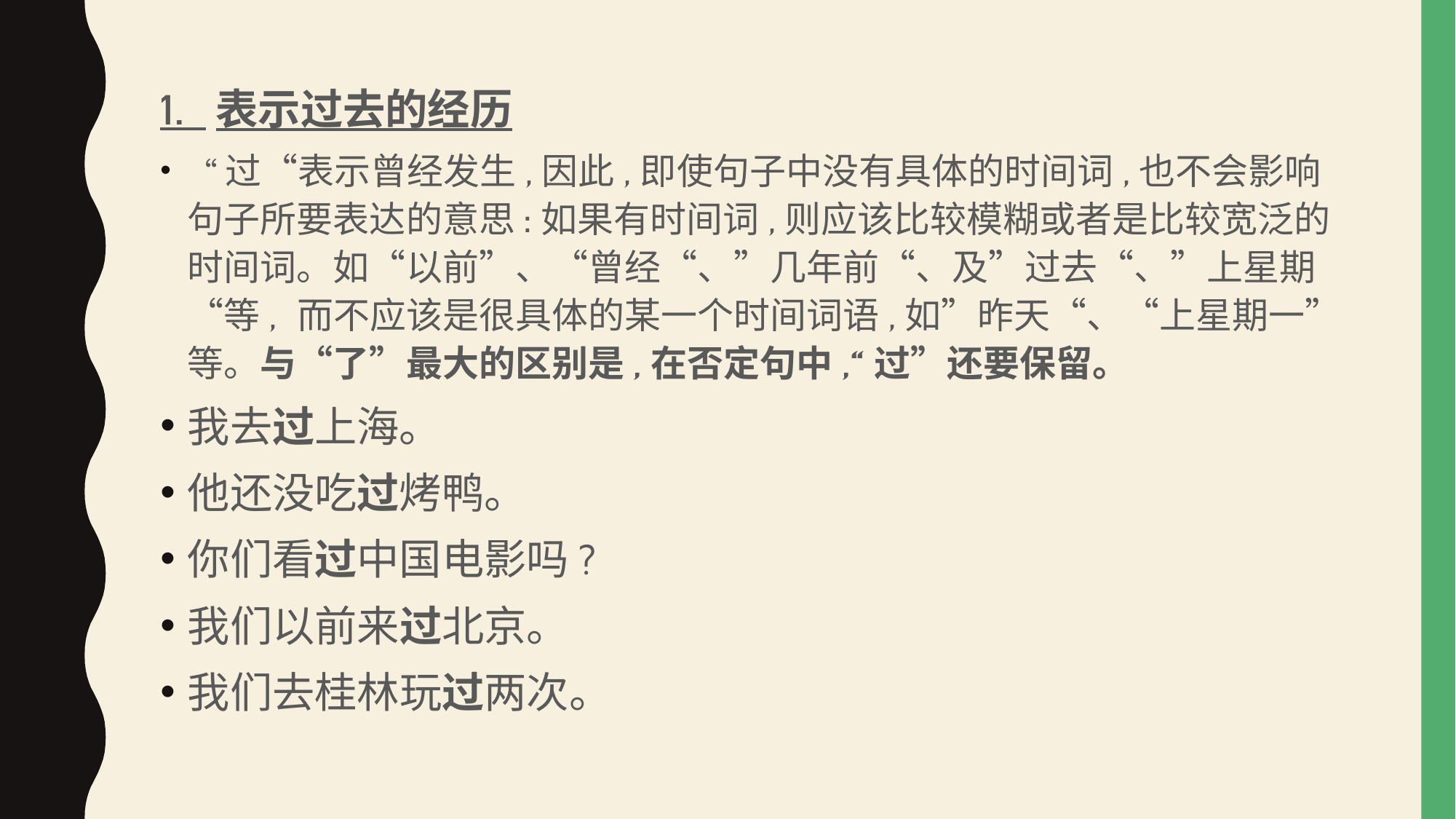

1. 表示过去的经历
“过“表示曾经发生,因此,即使句子中没有具体的时间词,也不会影响句子所要表达的意思:如果有时间词,则应该比较模糊或者是比较宽泛的时间词。如“以前”、“曾经“、”几年前“、及”过去“、”上星期“等, 而不应该是很具体的某一个时间词语,如”昨天“、“上星期一”等。与“了”最大的区别是,在否定句中,“过”还要保留。
我去过上海。
他还没吃过烤鸭。
你们看过中国电影吗?
我们以前来过北京。
我们去桂林玩过两次。